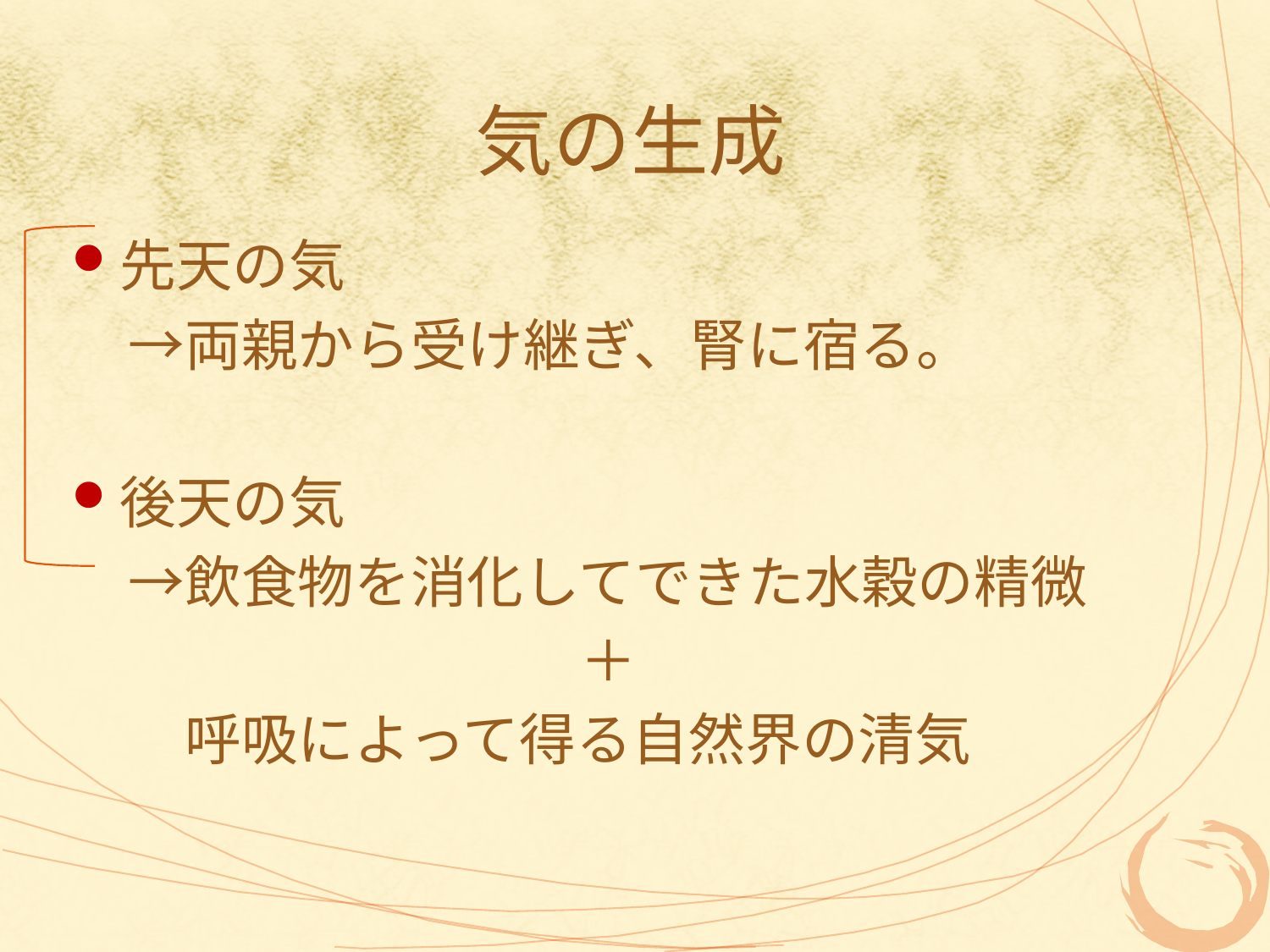

# 気の生成
先天の気
　→両親から受け継ぎ、腎に宿る。

後天の気
　→飲食物を消化してできた水穀の精微
　　　　　　　　　＋
　　呼吸によって得る自然界の清気